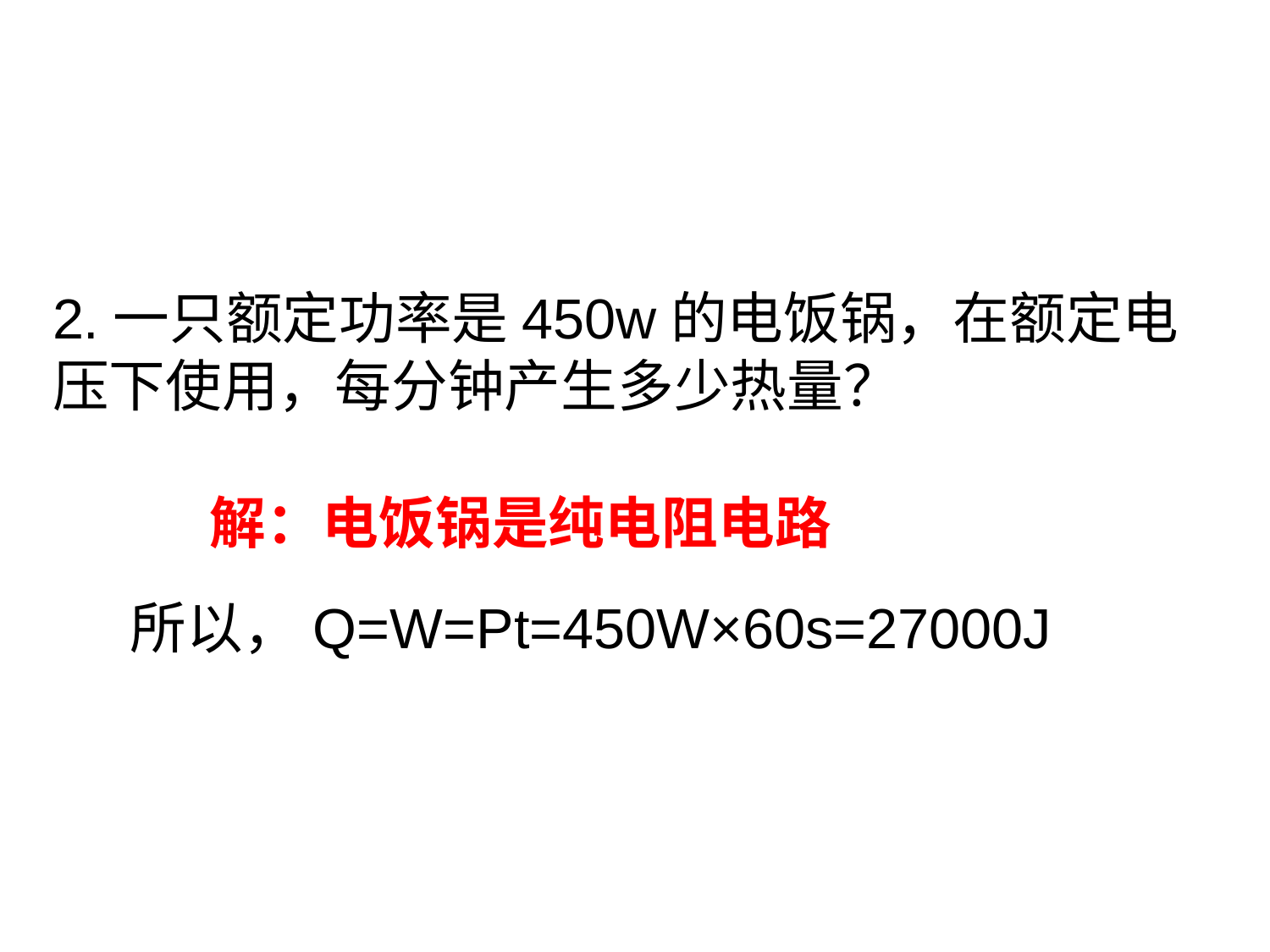

# 2.一只额定功率是450w的电饭锅，在额定电压下使用，每分钟产生多少热量？
解：电饭锅是纯电阻电路
所以，Q=W=Pt=450W×60s=27000J